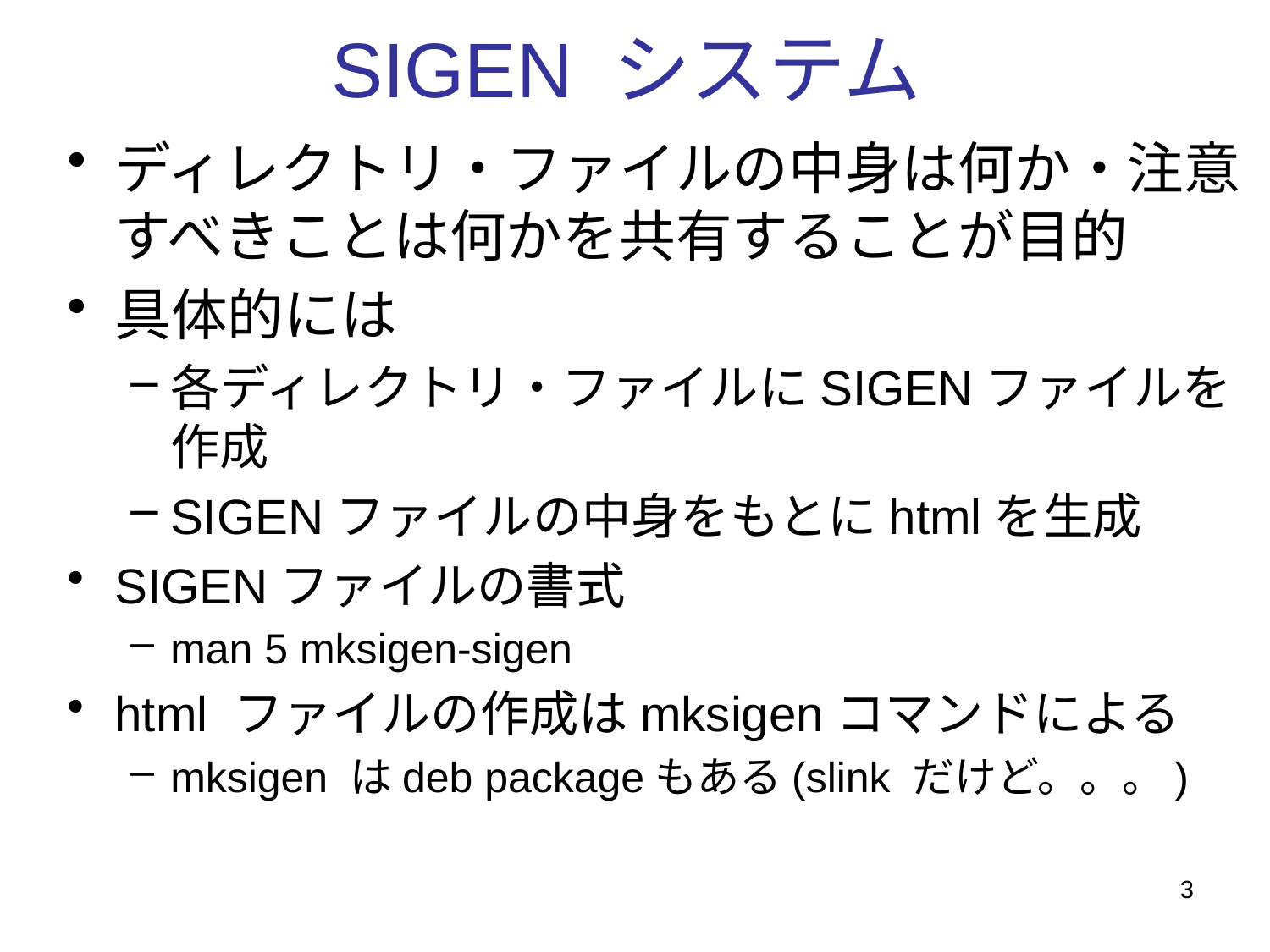

# SIGEN システム
ディレクトリ・ファイルの中身は何か・注意すべきことは何かを共有することが目的
具体的には
各ディレクトリ・ファイルにSIGENファイルを作成
SIGENファイルの中身をもとにhtmlを生成
SIGENファイルの書式
man 5 mksigen-sigen
html ファイルの作成はmksigenコマンドによる
mksigen はdeb packageもある(slink だけど。。。)

3